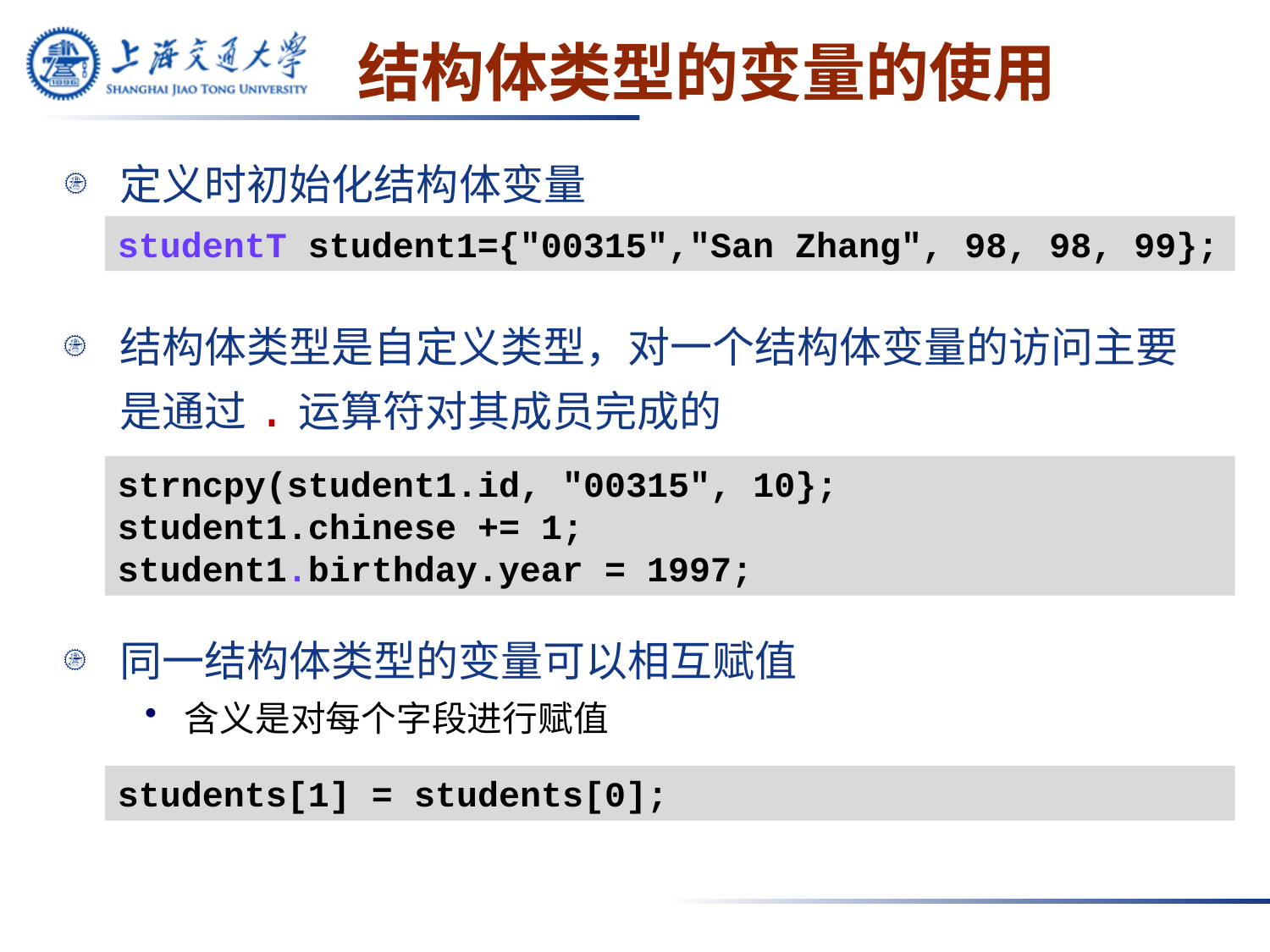

# 结构体类型的变量的使用
定义时初始化结构体变量
studentT student1={"00315","San Zhang", 98, 98, 99};
结构体类型是自定义类型，对一个结构体变量的访问主要是通过.运算符对其成员完成的

strncpy(student1.id, "00315", 10};
student1.chinese += 1;
student1.birthday.year = 1997;
同一结构体类型的变量可以相互赋值
含义是对每个字段进行赋值

students[1] = students[0];